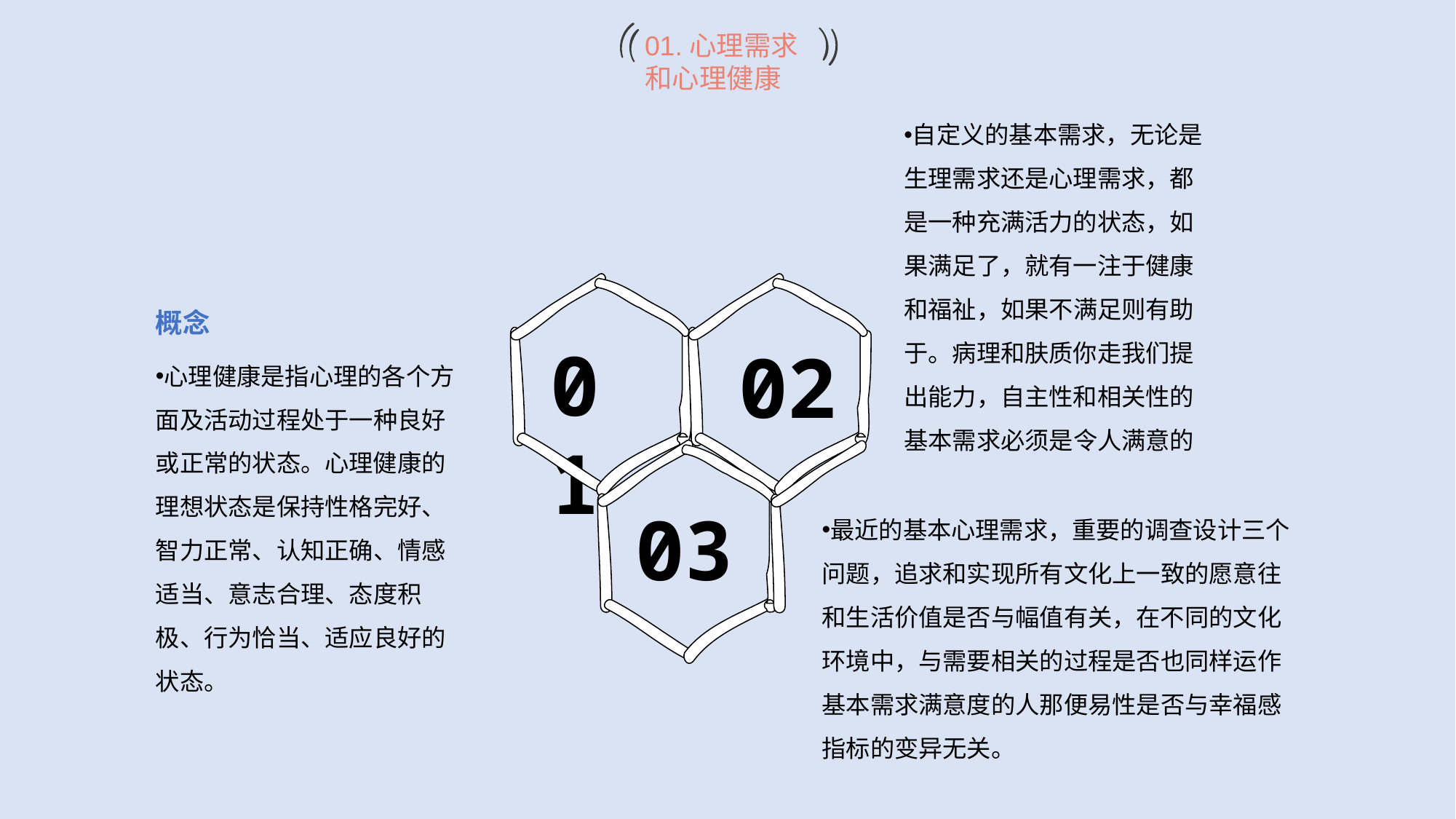

01.心理需求和心理健康

自定义的基本需求，无论是生理需求还是心理需求，都是一种充满活力的状态，如果满足了，就有一注于健康和福祉，如果不满足则有助于。病理和肤质你走我们提出能力，自主性和相关性的基本需求必须是令人满意的

概念
心理健康是指心理的各个方面及活动过程处于一种良好或正常的状态。心理健康的理想状态是保持性格完好、智力正常、认知正确、情感适当、意志合理、态度积极、行为恰当、适应良好的状态。
01
02
03
最近的基本心理需求，重要的调查设计三个问题，追求和实现所有文化上一致的愿意往和生活价值是否与幅值有关，在不同的文化环境中，与需要相关的过程是否也同样运作基本需求满意度的人那便易性是否与幸福感指标的变异无关。